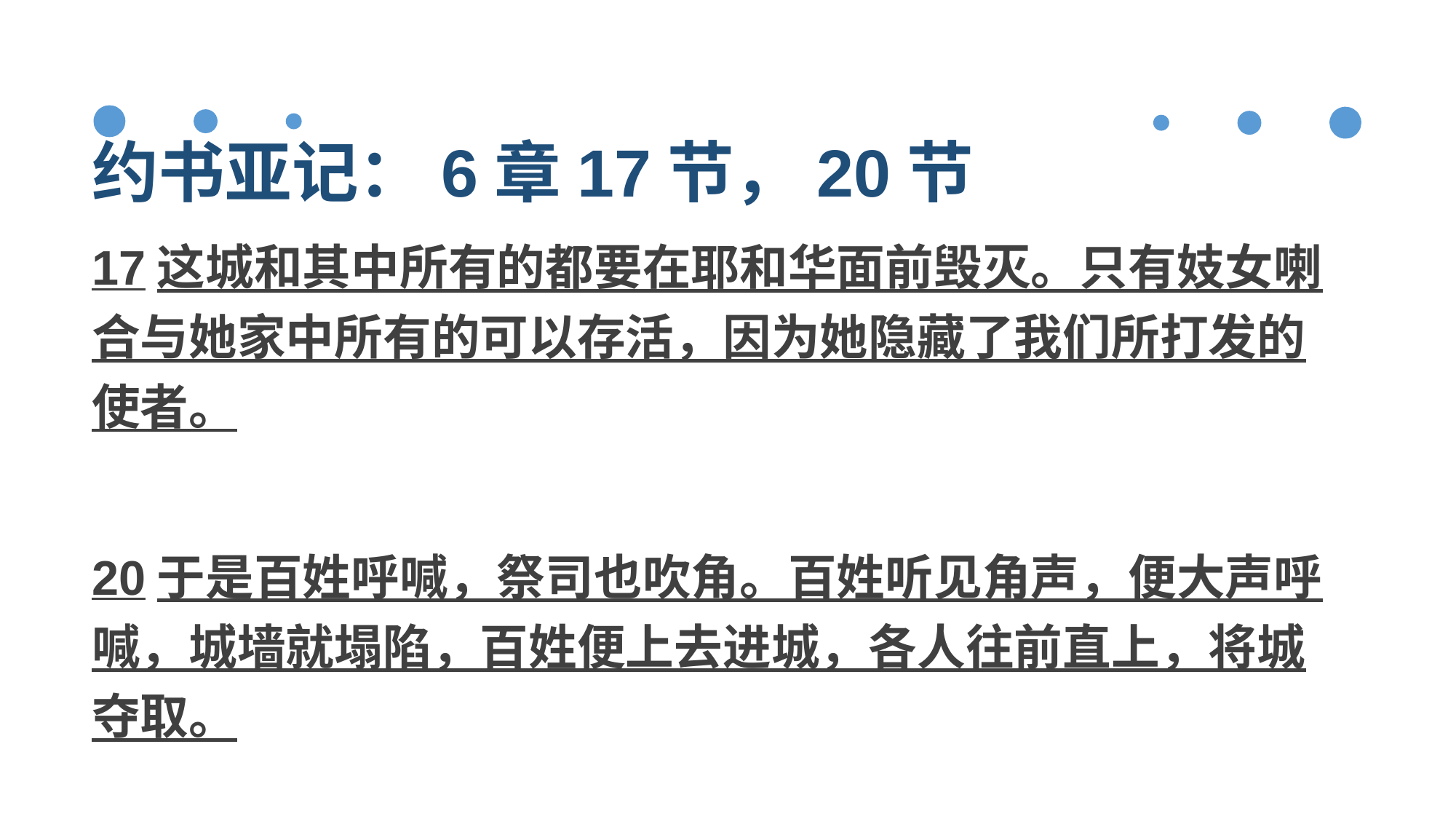

约书亚记：6章17节，20节
17这城和其中所有的都要在耶和华面前毁灭。只有妓女喇合与她家中所有的可以存活，因为她隐藏了我们所打发的使者。

20于是百姓呼喊，祭司也吹角。百姓听见角声，便大声呼喊，城墙就塌陷，百姓便上去进城，各人往前直上，将城夺取。